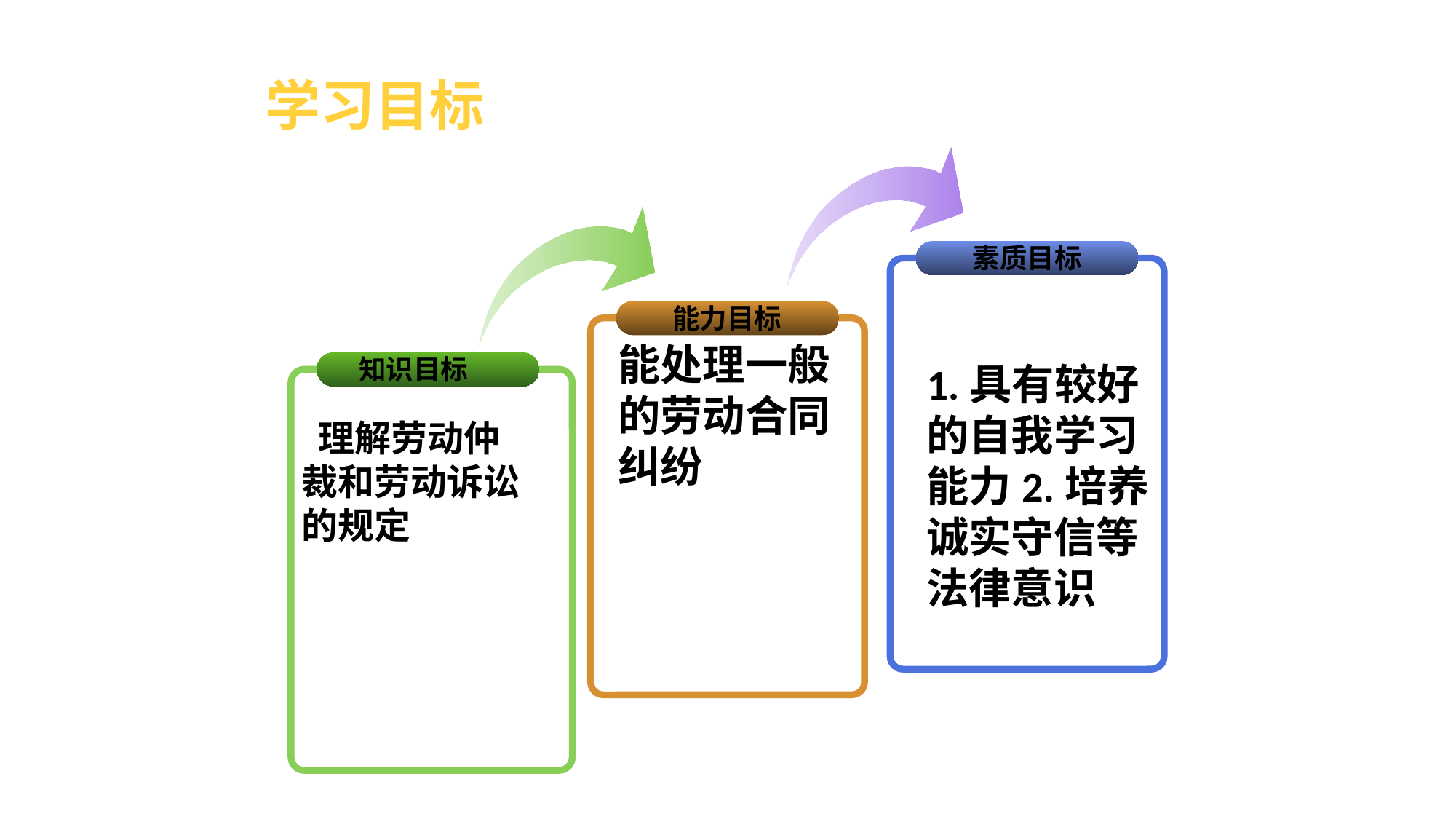

# 学习目标

素质目标

能力目标

1.具有较好的自我学习能力2.培养诚实守信等法律意识

能处理一般的劳动合同纠纷
知识目标

 理解劳动仲裁和劳动诉讼的规定